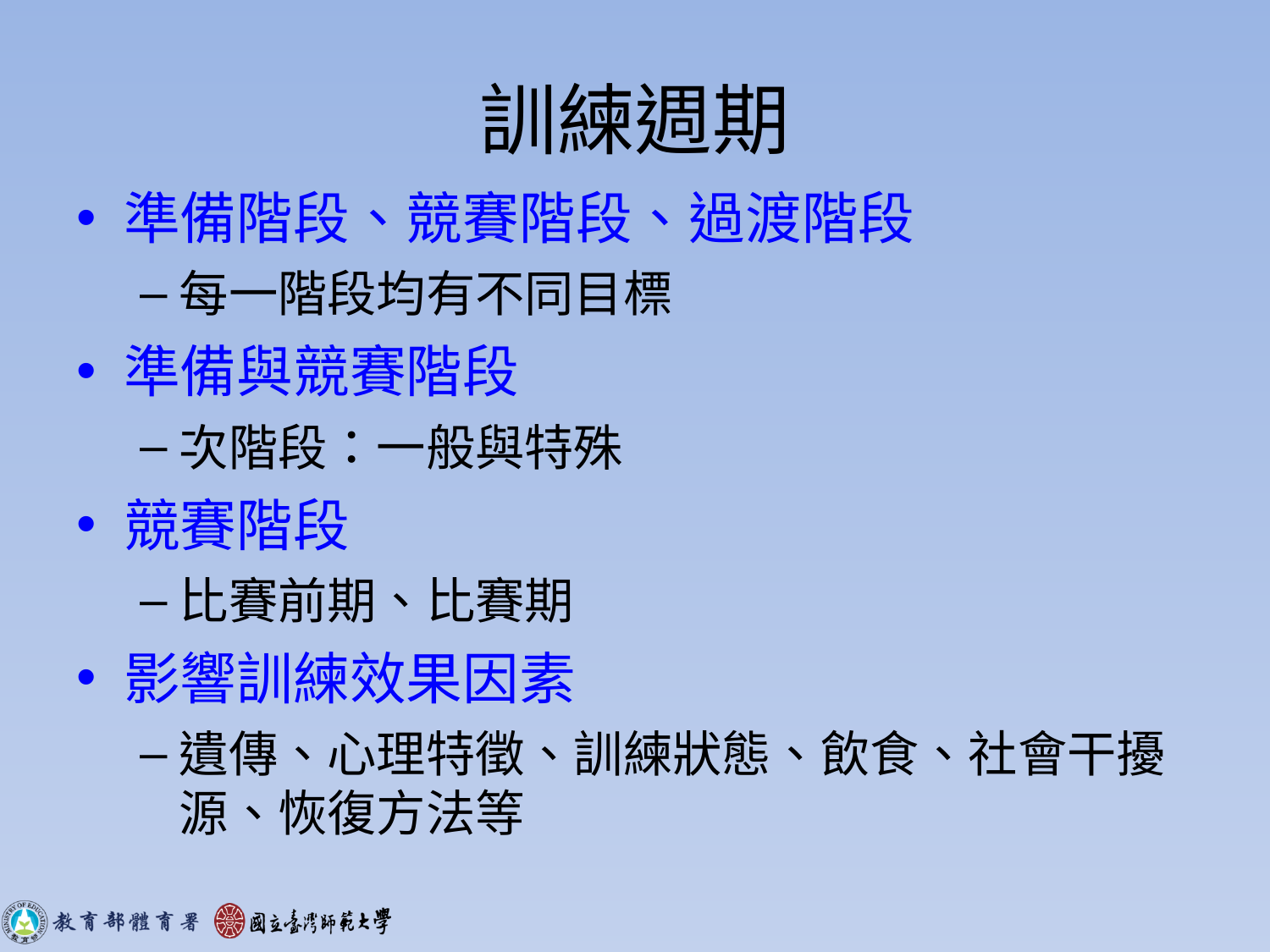

# 訓練週期
準備階段、競賽階段、過渡階段
每一階段均有不同目標
準備與競賽階段
次階段：一般與特殊
競賽階段
比賽前期、比賽期
影響訓練效果因素
遺傳、心理特徵、訓練狀態、飲食、社會干擾源、恢復方法等